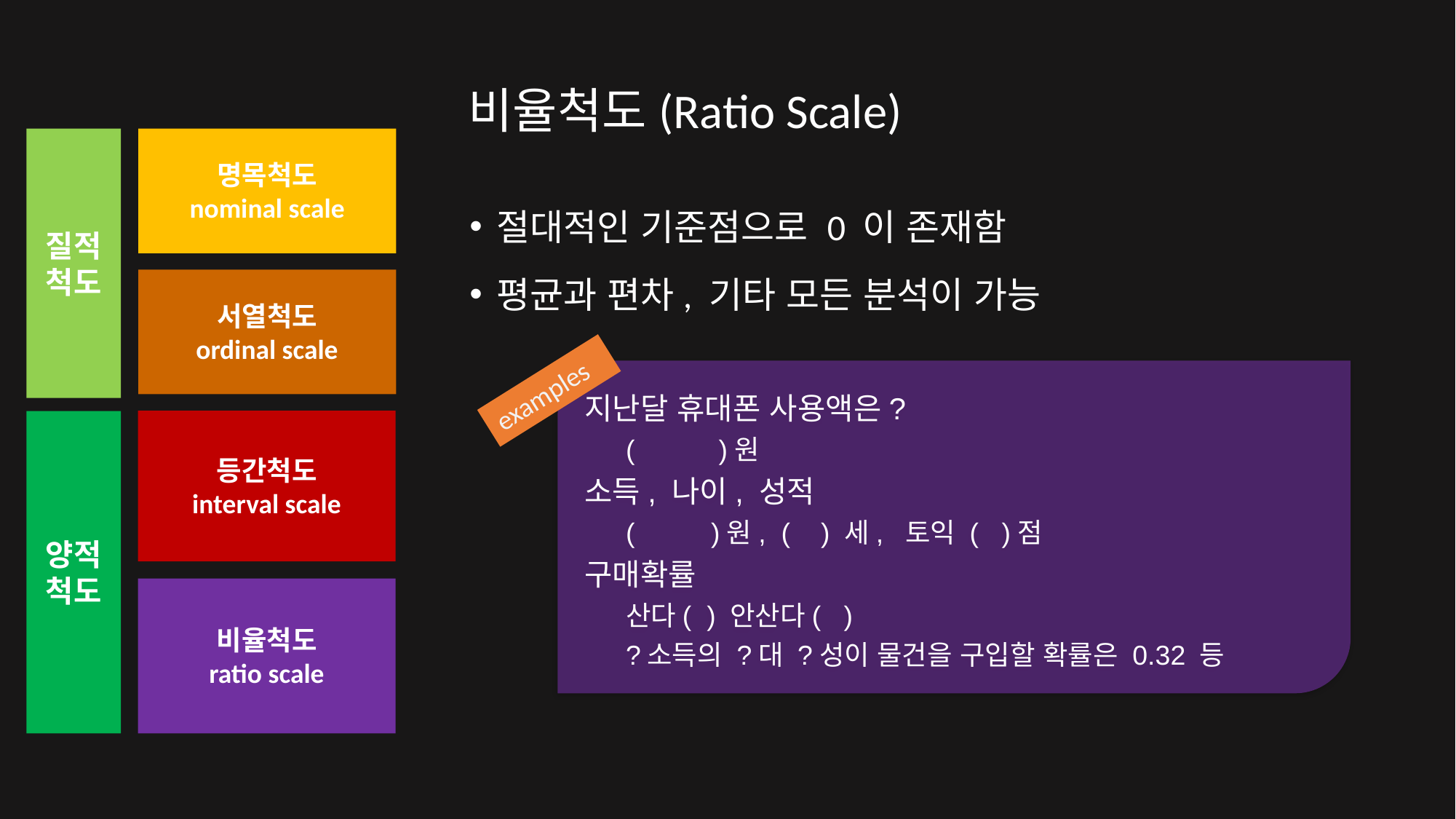

# 비율척도(Ratio Scale)
질적척도
명목척도
nominal scale
절대적인 기준점으로 0 이 존재함
평균과 편차, 기타 모든 분석이 가능
서열척도
ordinal scale
지난달 휴대폰 사용액은?
(           )원
소득, 나이, 성적
(          )원,  (    ) 세,  토익 (   )점
구매확률
산다(  ) 안산다(   )
?소득의 ?대 ?성이 물건을 구입할 확률은 0.32 등
examples
등간척도
interval scale
양적척도
비율척도
ratio scale